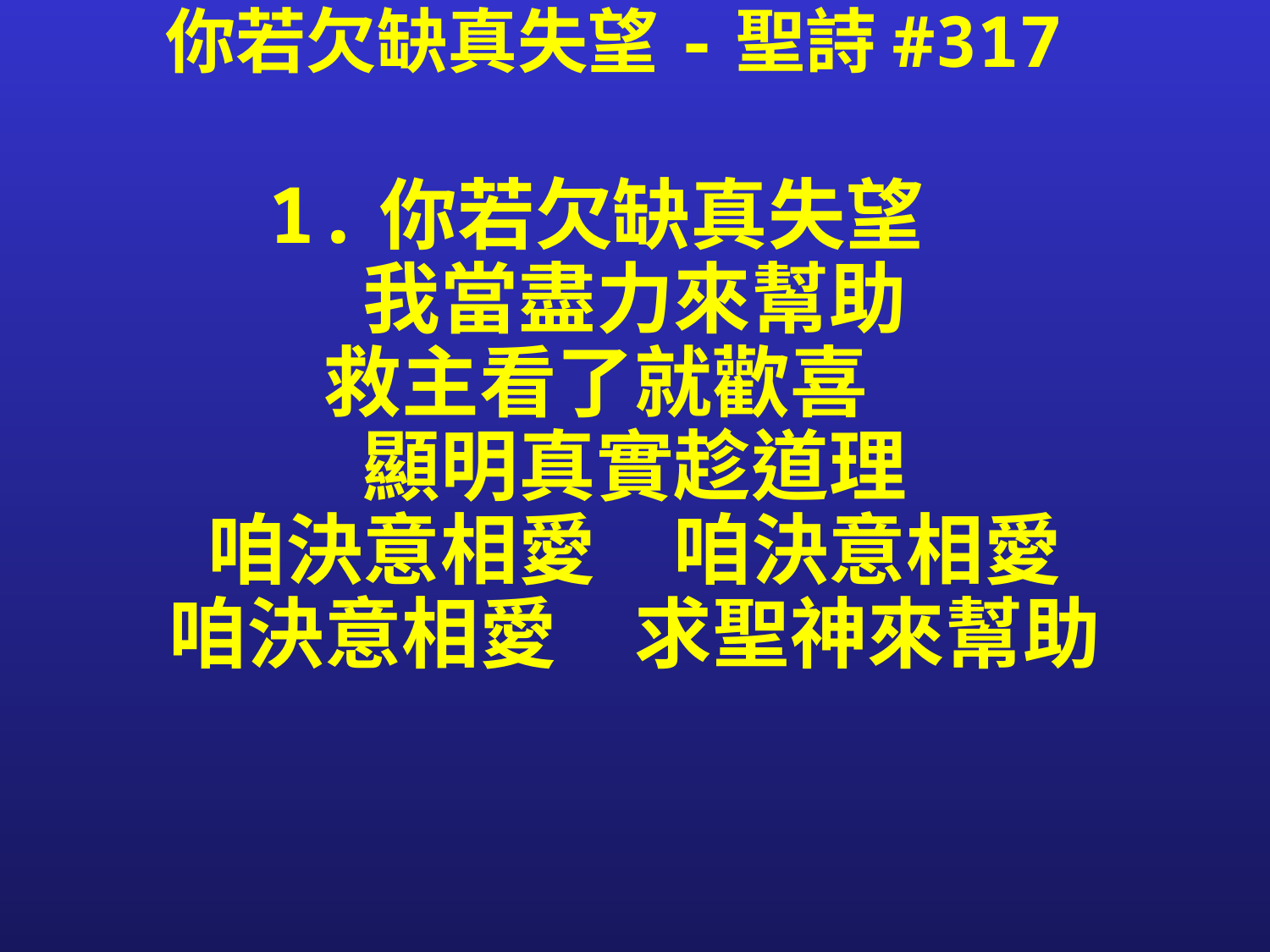

你若欠缺真失望-聖詩#317
1.你若欠缺真失望　
我當盡力來幫助
救主看了就歡喜　
顯明真實趁道理
咱決意相愛　咱決意相愛
咱決意相愛　求聖神來幫助